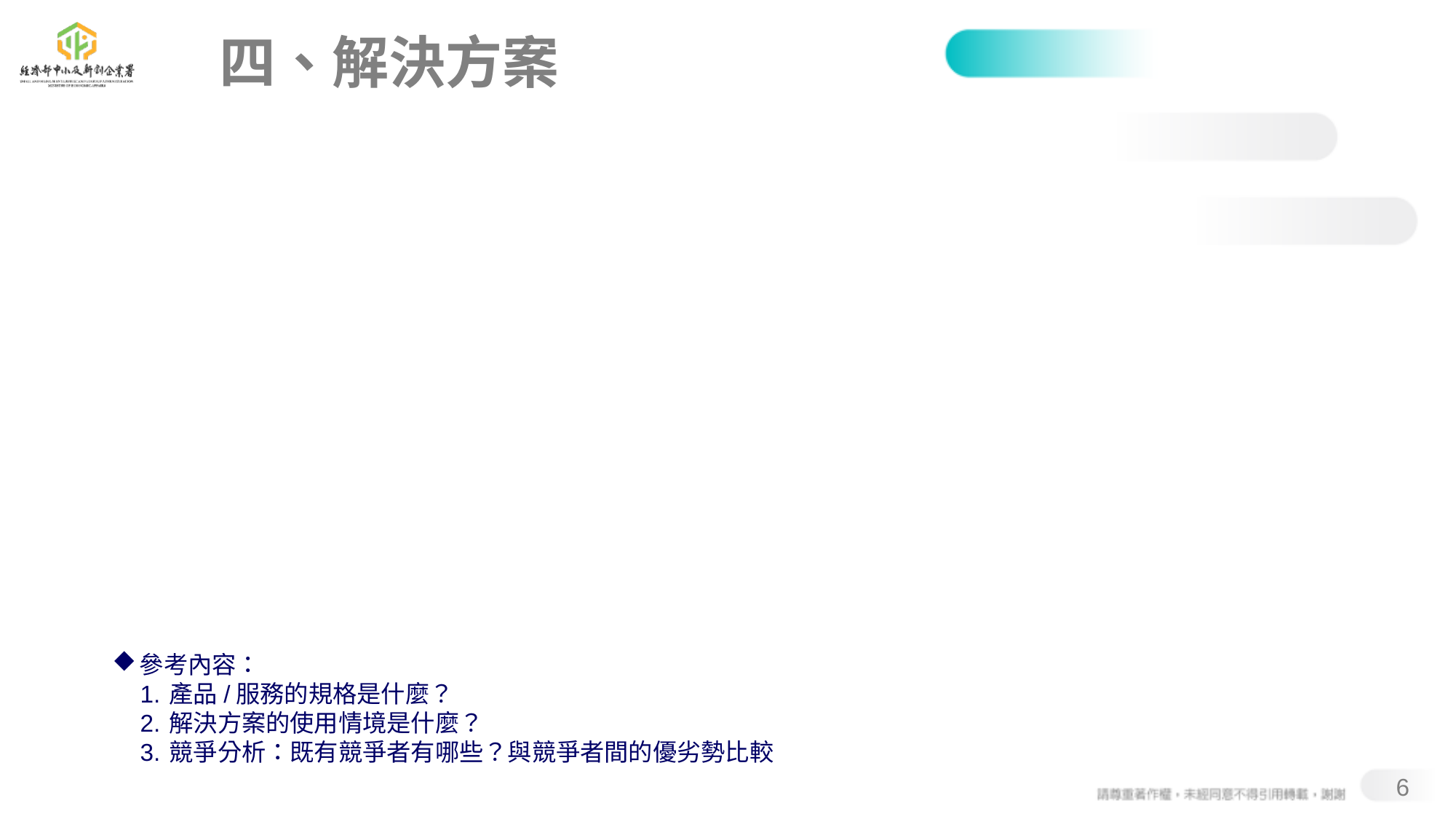

# 四、解決方案

參考內容：
產品/服務的規格是什麼？
解決方案的使用情境是什麼？
競爭分析：既有競爭者有哪些？與競爭者間的優劣勢比較
6